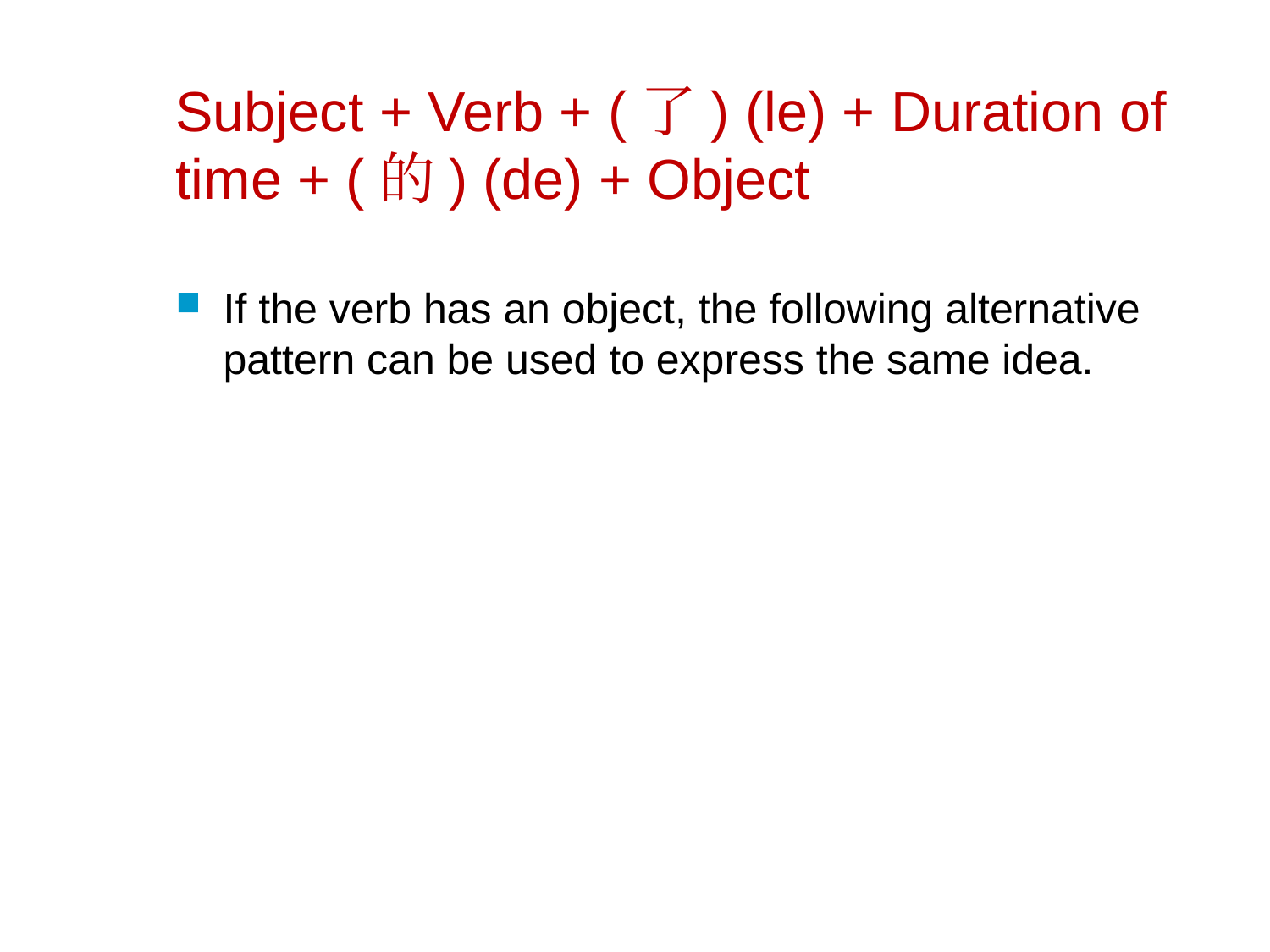

# Subject + Verb + (了) (le) + Duration of time + (的) (de) + Object
If the verb has an object, the following alternative pattern can be used to express the same idea.